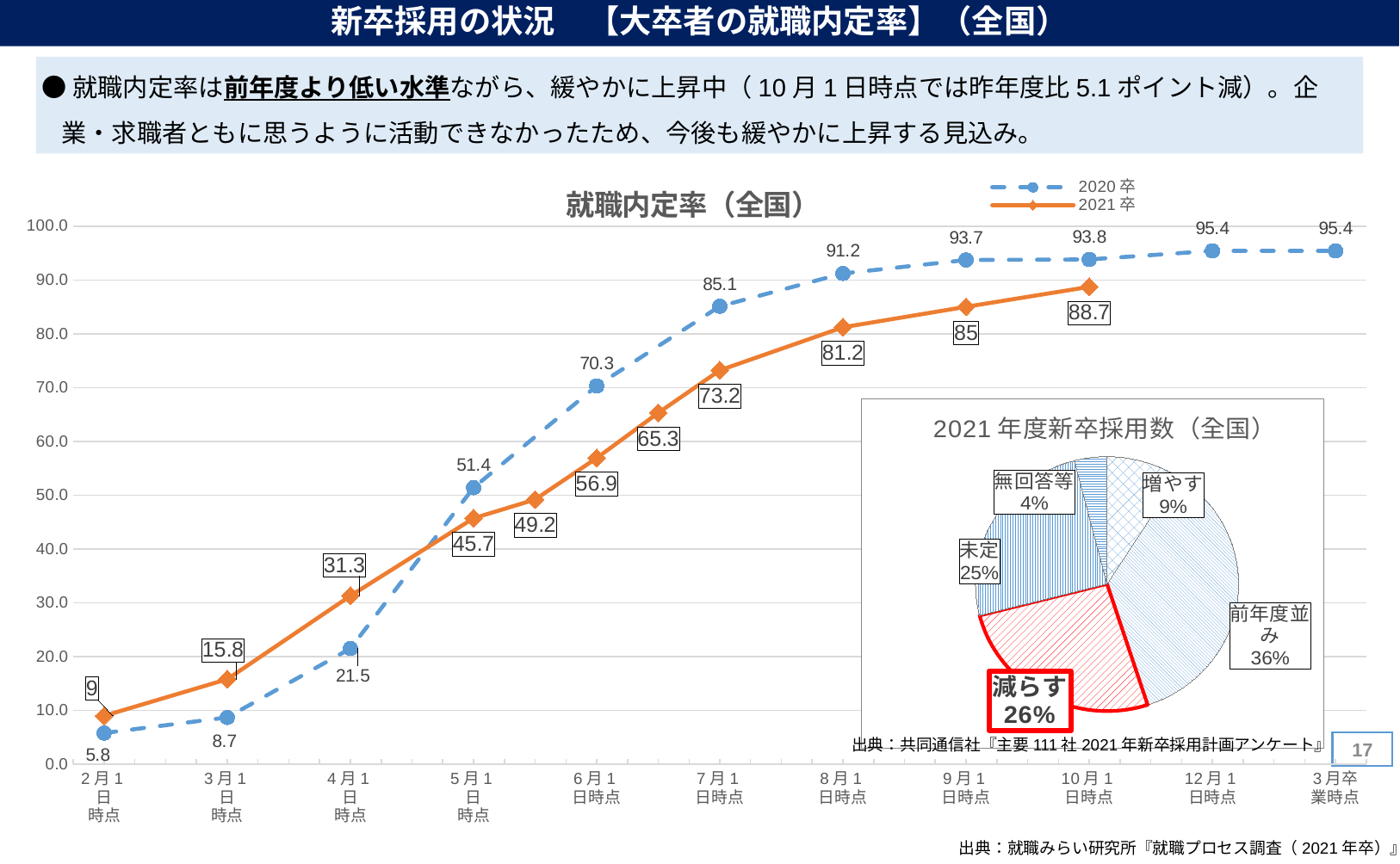

# 新卒採用の状況　【大卒者の就職内定率】（全国）
 ●就職内定率は前年度より低い水準ながら、緩やかに上昇中（10月1日時点では昨年度比5.1ポイント減）。企業・求職者ともに思うように活動できなかったため、今後も緩やかに上昇する見込み。

### Chart: 就職内定率（全国）

| Category | 2020卒 | 2021卒 |
|---|---|---|
| 2月1日
時点 | 5.8 | 9.0 |
|  | None | None |
| 3月1日
時点 | 8.7 | 15.8 |
|  | None | None |
| 4月1日
時点 | 21.5 | 31.3 |
|  | None | None |
| 5月1日
時点 | 51.4 | 45.7 |
|  | None | 49.2 |
| 6月1日時点 | 70.3 | 56.9 |
|  | None | 65.3 |
| 7月1日時点 | 85.1 | 73.2 |
|  | None | None |
| 8月1日時点 | 91.2 | 81.2 |
|  | None | None |
| 9月1日時点 | 93.7 | 85.0 |
|  | None | None |
| 10月1日時点 | 93.8 | 88.7 |
|  | None | None |
| 12月1日時点 | 95.4 | None |
|  | None | None |
| 3月卒業時点 | 95.4 | None |

### Chart: 2021年度新卒採用数（全国）

| Category |  |
|---|---|
| 増やす | 9.0 |
| 前年度並み | 36.0 |
| 減らす | 26.0 |
| 未定 | 25.0 |
| 無回答等 | 4.0 |
出典：共同通信社『主要111社2021年新卒採用計画アンケート』
17
出典：就職みらい研究所『就職プロセス調査（2021年卒）』